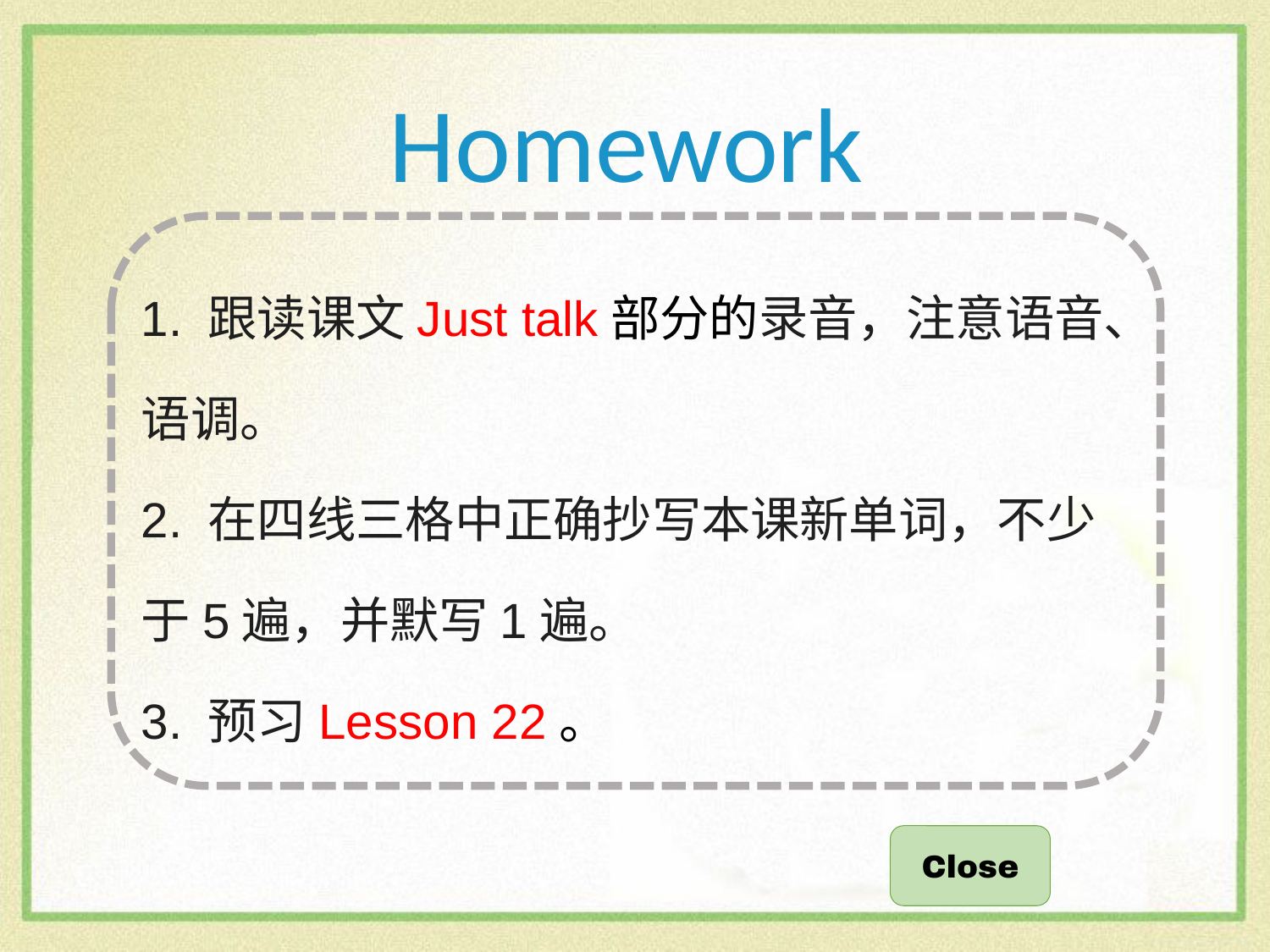

# Homework

1. 跟读课文Just talk部分的录音，注意语音、语调。
2. 在四线三格中正确抄写本课新单词，不少于5遍，并默写1遍。
3. 预习Lesson 22。
Close